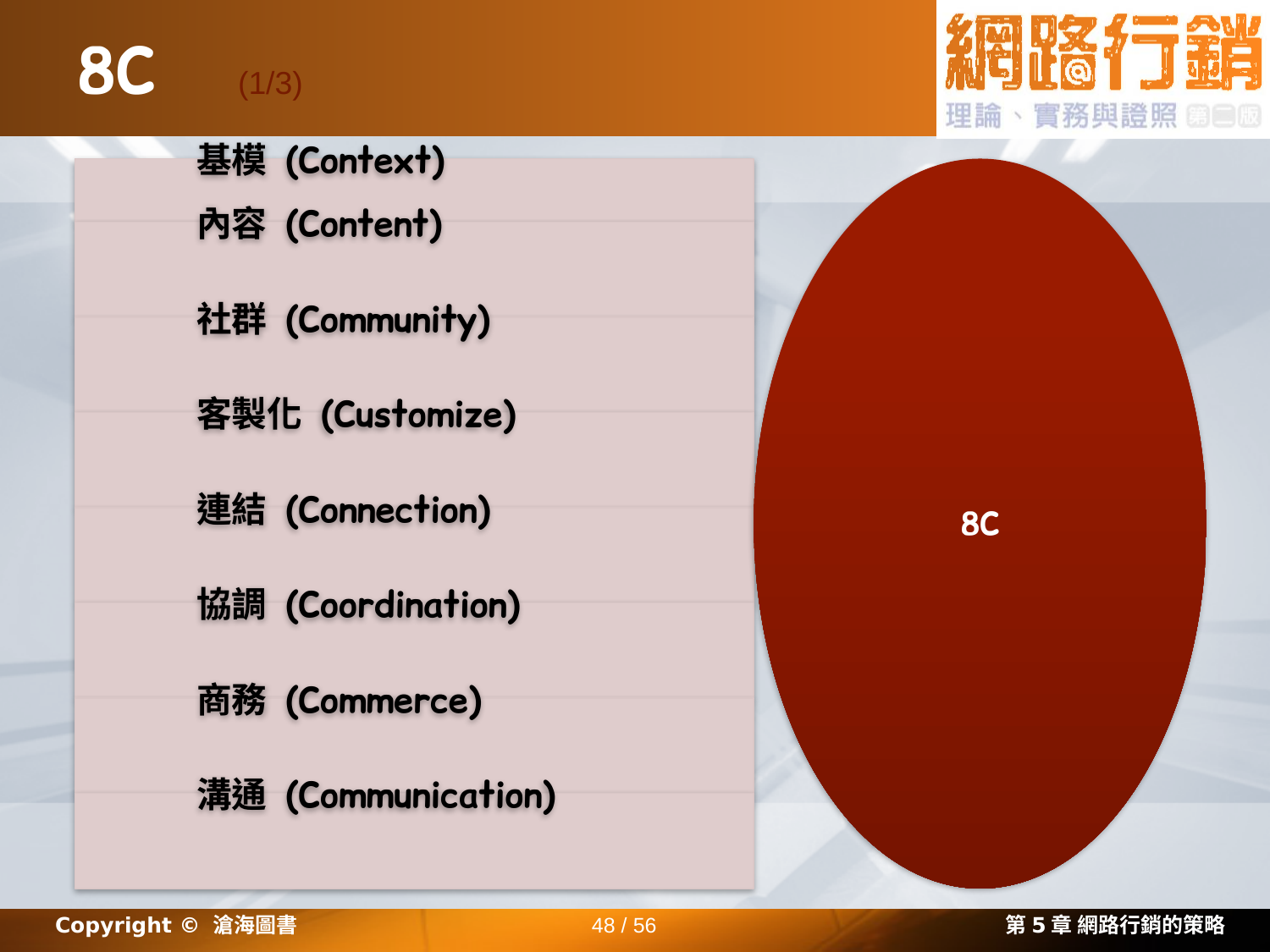

# 8C
(1/3)
8C
內容 (Content)
社群 (Community)
客製化 (Customize)
連結 (Connection)
協調 (Coordination)
商務 (Commerce)
溝通 (Communication)
基模 (Context)
Copyright © 滄海圖書
48 / 56
第5章 網路行銷的策略